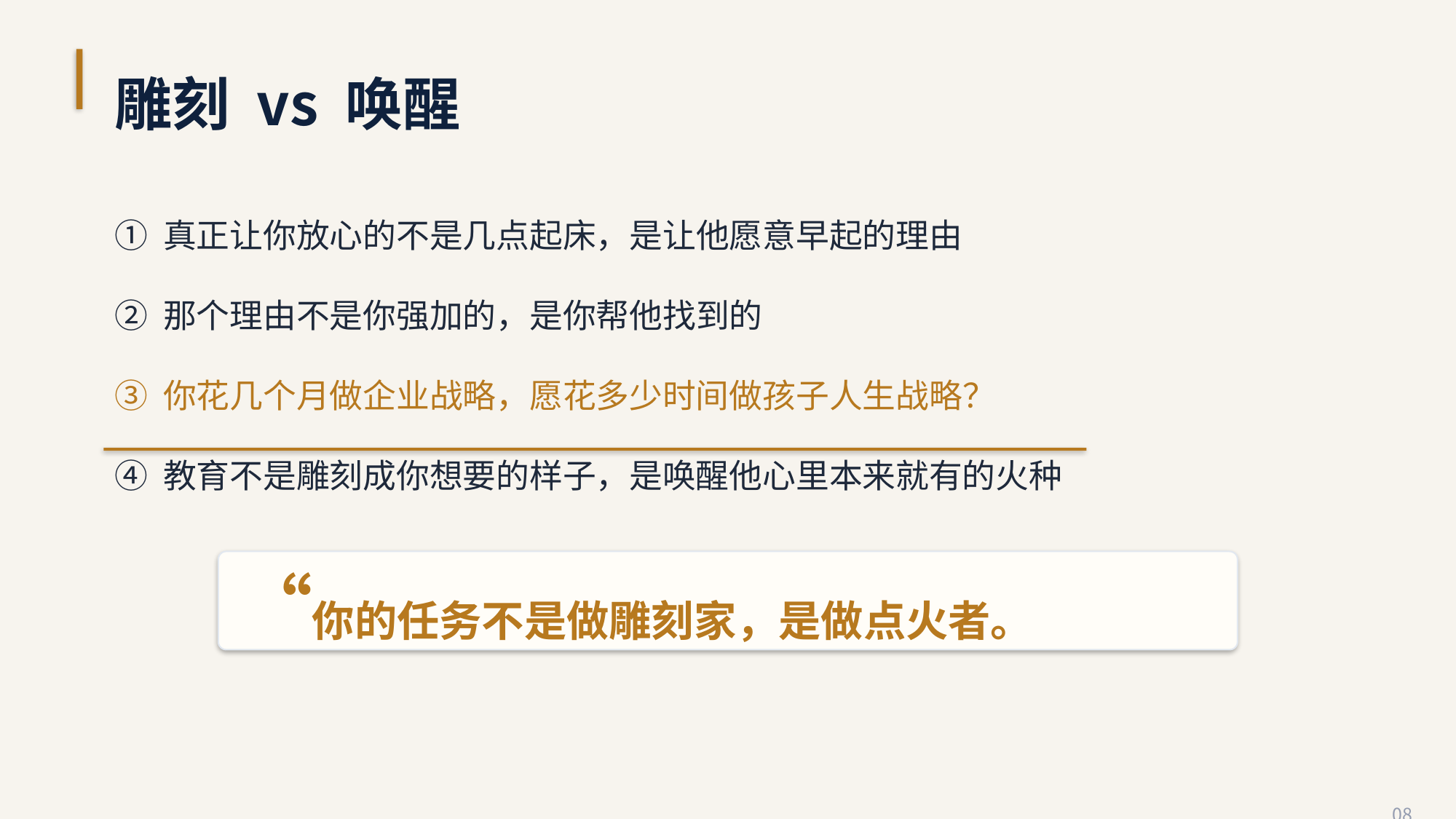

雕刻 vs 唤醒
① 真正让你放心的不是几点起床，是让他愿意早起的理由
② 那个理由不是你强加的，是你帮他找到的
③ 你花几个月做企业战略，愿花多少时间做孩子人生战略？
④ 教育不是雕刻成你想要的样子，是唤醒他心里本来就有的火种

“
你的任务不是做雕刻家，是做点火者。
08